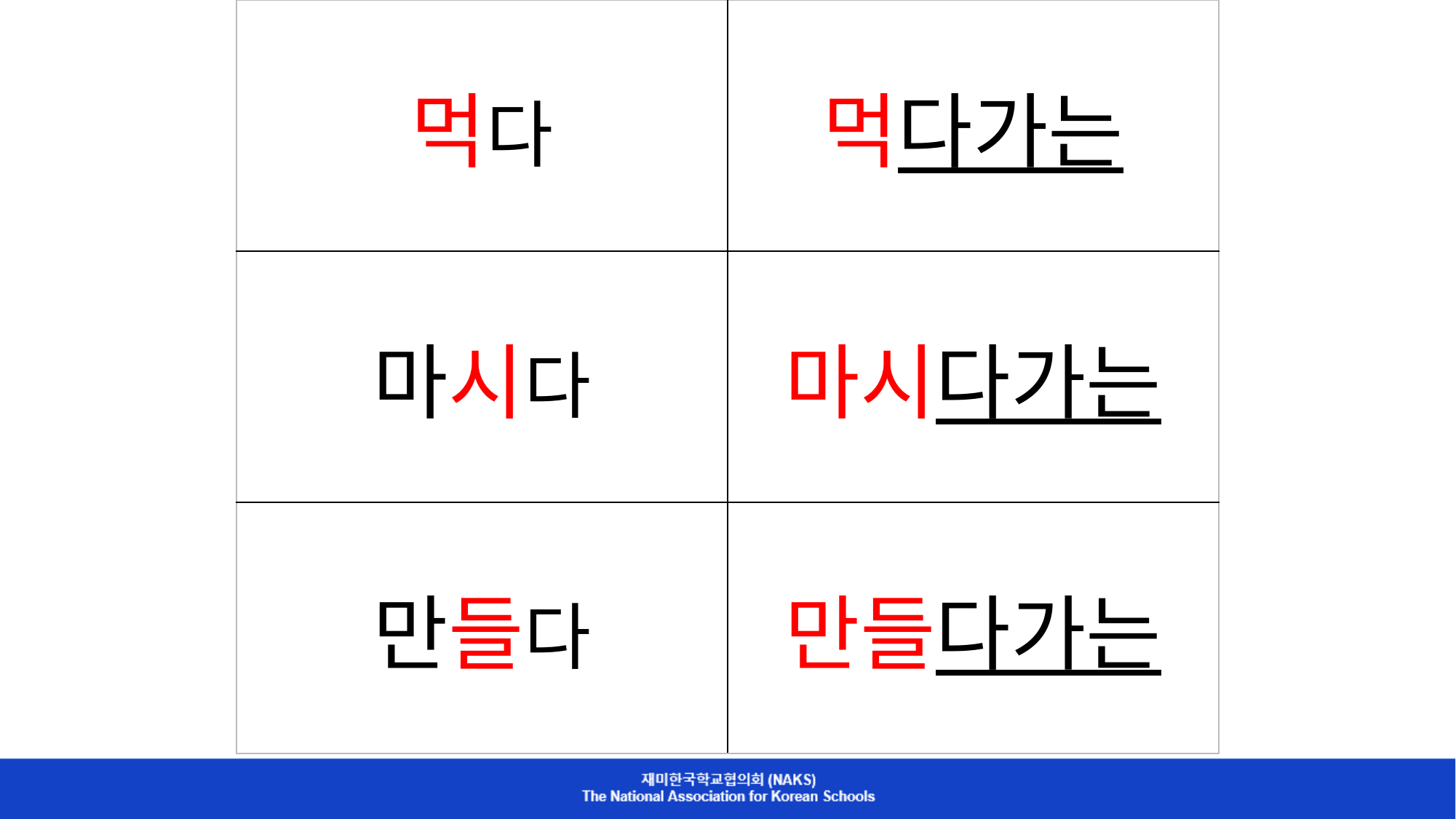

| 먹다 | 먹다가는 |
| --- | --- |
| 마시다 | 마시다가는 |
| 만들다 | 만들다가는 |